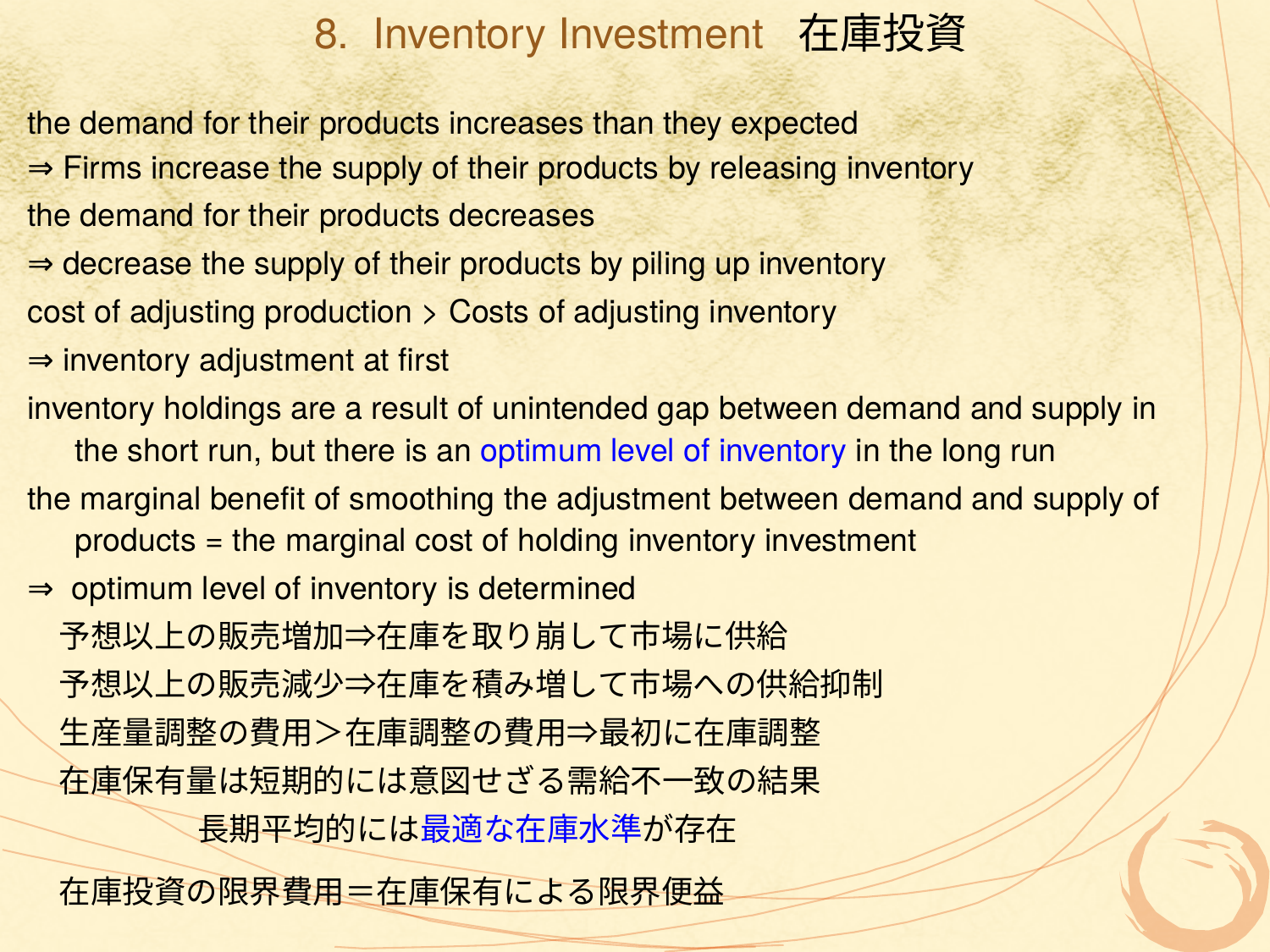

8.  Inventory Investment  在庫投資
the demand for their products increases than they expected
⇒ Firms increase the supply of their products by releasing inventory
the demand for their products decreases
⇒ decrease the supply of their products by piling up inventory
cost of adjusting production > Costs of adjusting inventory
⇒ inventory adjustment at first
inventory holdings are a result of unintended gap between demand and supply in the short run, but there is an optimum level of inventory in the long run
the marginal benefit of smoothing the adjustment between demand and supply of products = the marginal cost of holding inventory investment
⇒  optimum level of inventory is determined
　予想以上の販売増加⇒在庫を取り崩して市場に供給
　予想以上の販売減少⇒在庫を積み増して市場への供給抑制
　生産量調整の費用＞在庫調整の費用⇒最初に在庫調整
　在庫保有量は短期的には意図せざる需給不一致の結果
　　　      　長期平均的には最適な在庫水準が存在
　在庫投資の限界費用＝在庫保有による限界便益